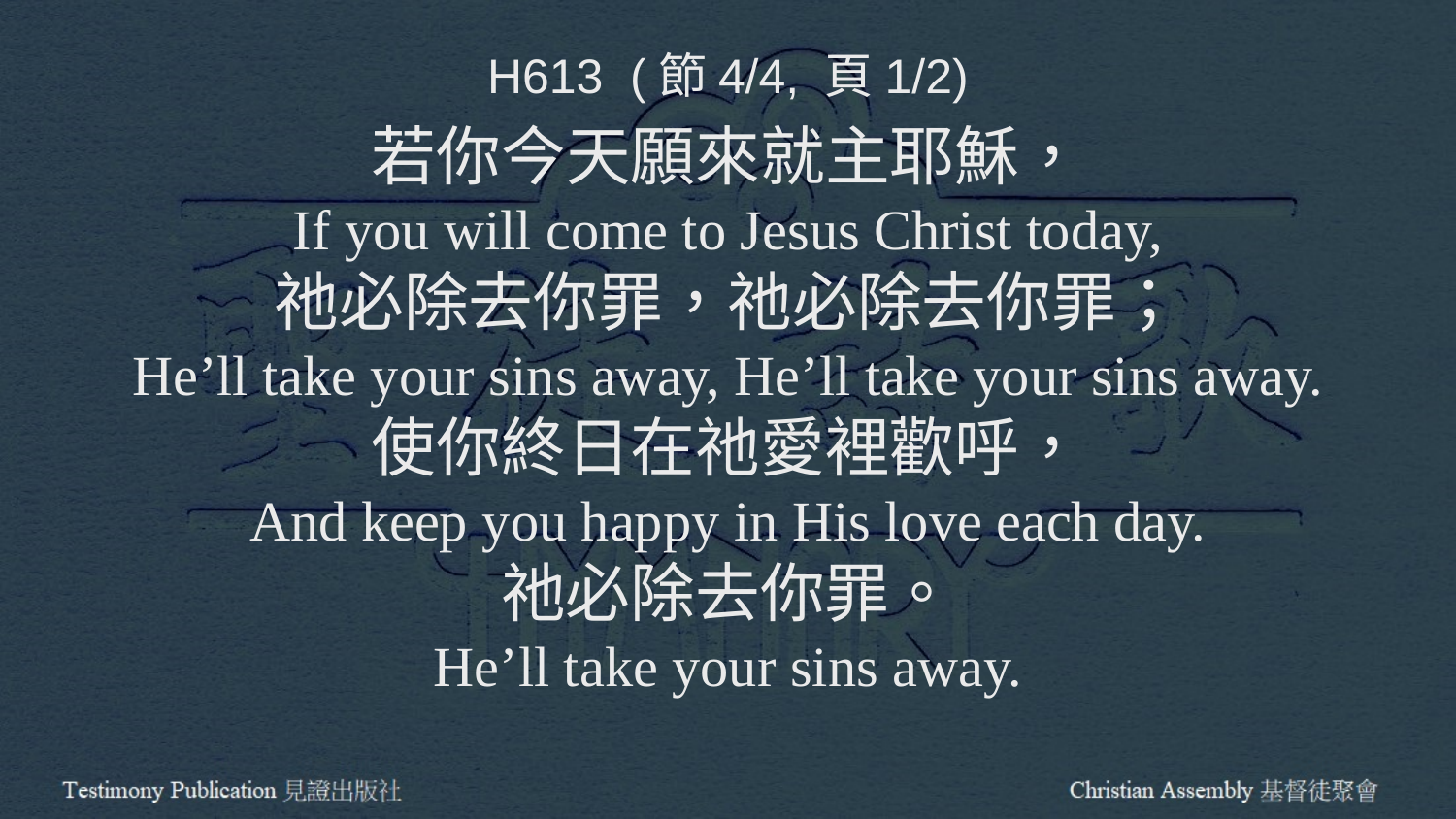

H613  (節4/4, 頁1/2)
若你今天願來就主耶穌，
If you will come to Jesus Christ today,
祂必除去你罪，祂必除去你罪；
He’ll take your sins away, He’ll take your sins away.
使你終日在祂愛裡歡呼，
And keep you happy in His love each day.
祂必除去你罪。
He’ll take your sins away.